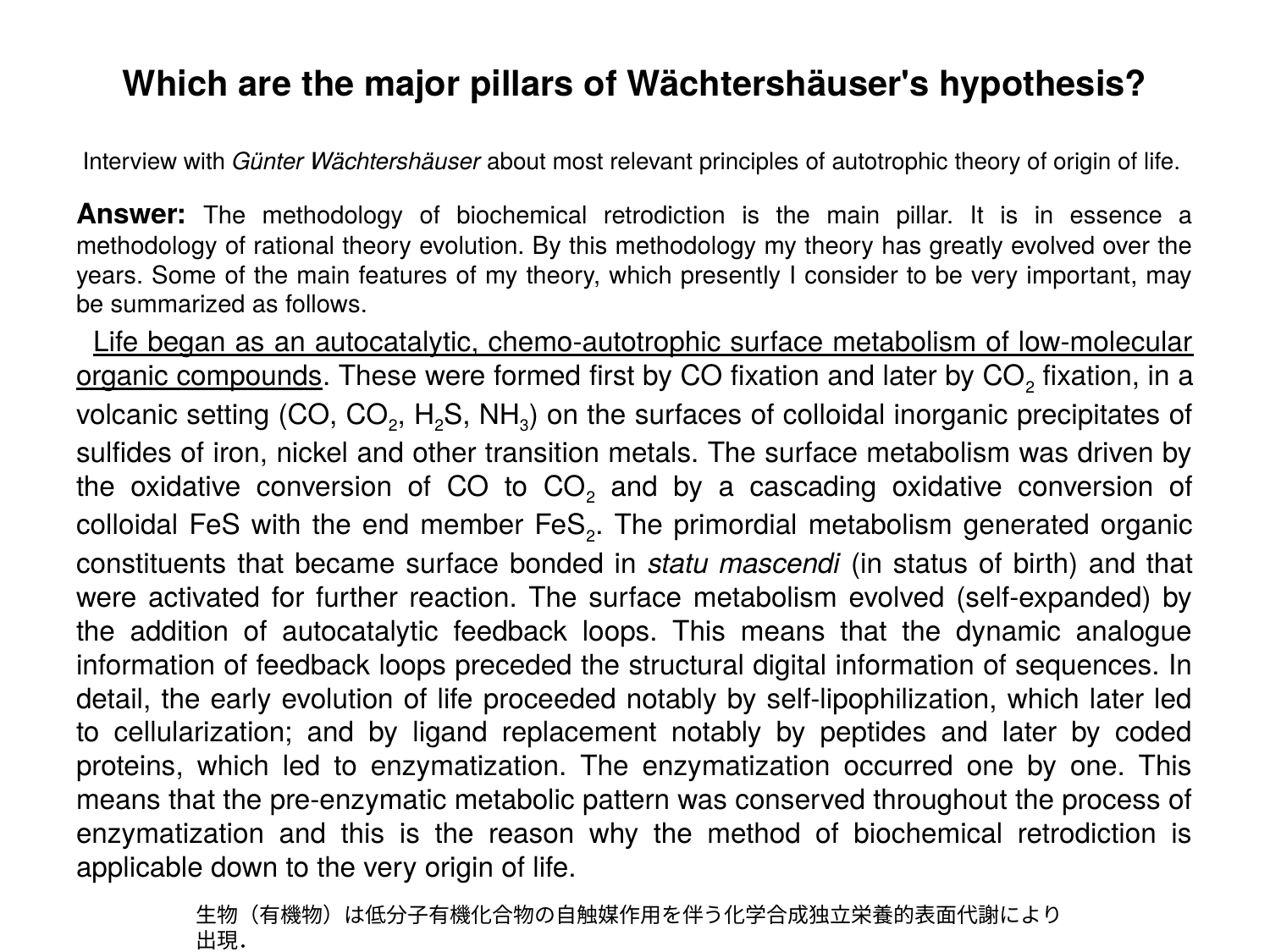

Which are the major pillars of Wächtershäuser's hypothesis?
Interview with Günter Wächtershäuser about most relevant principles of autotrophic theory of origin of life.
Answer: The methodology of biochemical retrodiction is the main pillar. It is in essence a methodology of rational theory evolution. By this methodology my theory has greatly evolved over the years. Some of the main features of my theory, which presently I consider to be very important, may be summarized as follows.
  Life began as an autocatalytic, chemo-autotrophic surface metabolism of low-molecular organic compounds. These were formed first by CO fixation and later by CO2 fixation, in a volcanic setting (CO, CO2, H2S, NH3) on the surfaces of colloidal inorganic precipitates of sulfides of iron, nickel and other transition metals. The surface metabolism was driven by the oxidative conversion of CO to CO2 and by a cascading oxidative conversion of colloidal FeS with the end member FeS2. The primordial metabolism generated organic constituents that became surface bonded in statu mascendi (in status of birth) and that were activated for further reaction. The surface metabolism evolved (self-expanded) by the addition of autocatalytic feedback loops. This means that the dynamic analogue information of feedback loops preceded the structural digital information of sequences. In detail, the early evolution of life proceeded notably by self-lipophilization, which later led to cellularization; and by ligand replacement notably by peptides and later by coded proteins, which led to enzymatization. The enzymatization occurred one by one. This means that the pre-enzymatic metabolic pattern was conserved throughout the process of enzymatization and this is the reason why the method of biochemical retrodiction is applicable down to the very origin of life.

生物（有機物）は低分子有機化合物の自触媒作用を伴う化学合成独立栄養的表面代謝により出現．